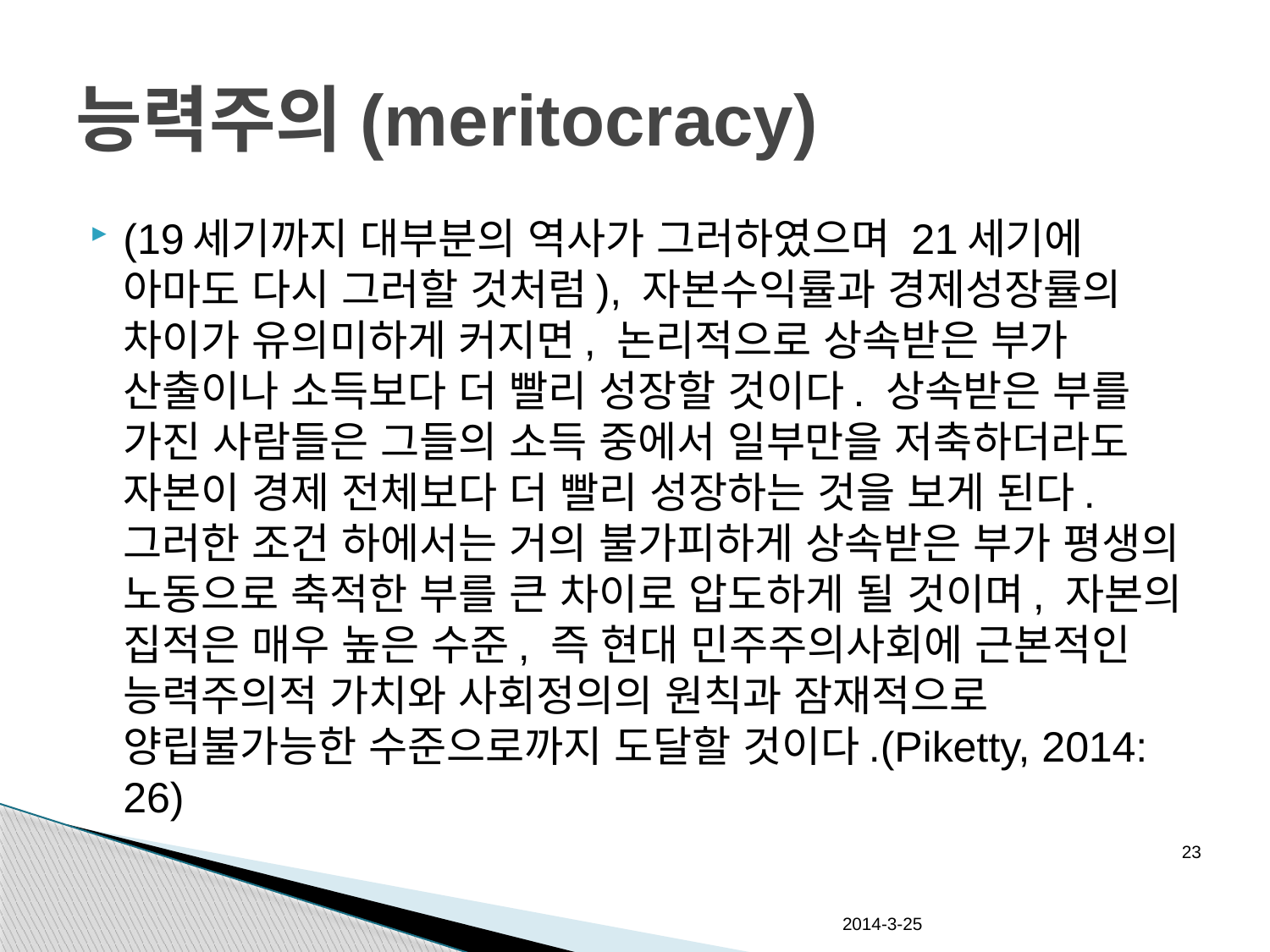

# 능력주의(meritocracy)
(19세기까지 대부분의 역사가 그러하였으며 21세기에 아마도 다시 그러할 것처럼), 자본수익률과 경제성장률의 차이가 유의미하게 커지면, 논리적으로 상속받은 부가 산출이나 소득보다 더 빨리 성장할 것이다. 상속받은 부를 가진 사람들은 그들의 소득 중에서 일부만을 저축하더라도 자본이 경제 전체보다 더 빨리 성장하는 것을 보게 된다. 그러한 조건 하에서는 거의 불가피하게 상속받은 부가 평생의 노동으로 축적한 부를 큰 차이로 압도하게 될 것이며, 자본의 집적은 매우 높은 수준, 즉 현대 민주주의사회에 근본적인 능력주의적 가치와 사회정의의 원칙과 잠재적으로 양립불가능한 수준으로까지 도달할 것이다.(Piketty, 2014: 26)

23
2014-3-25